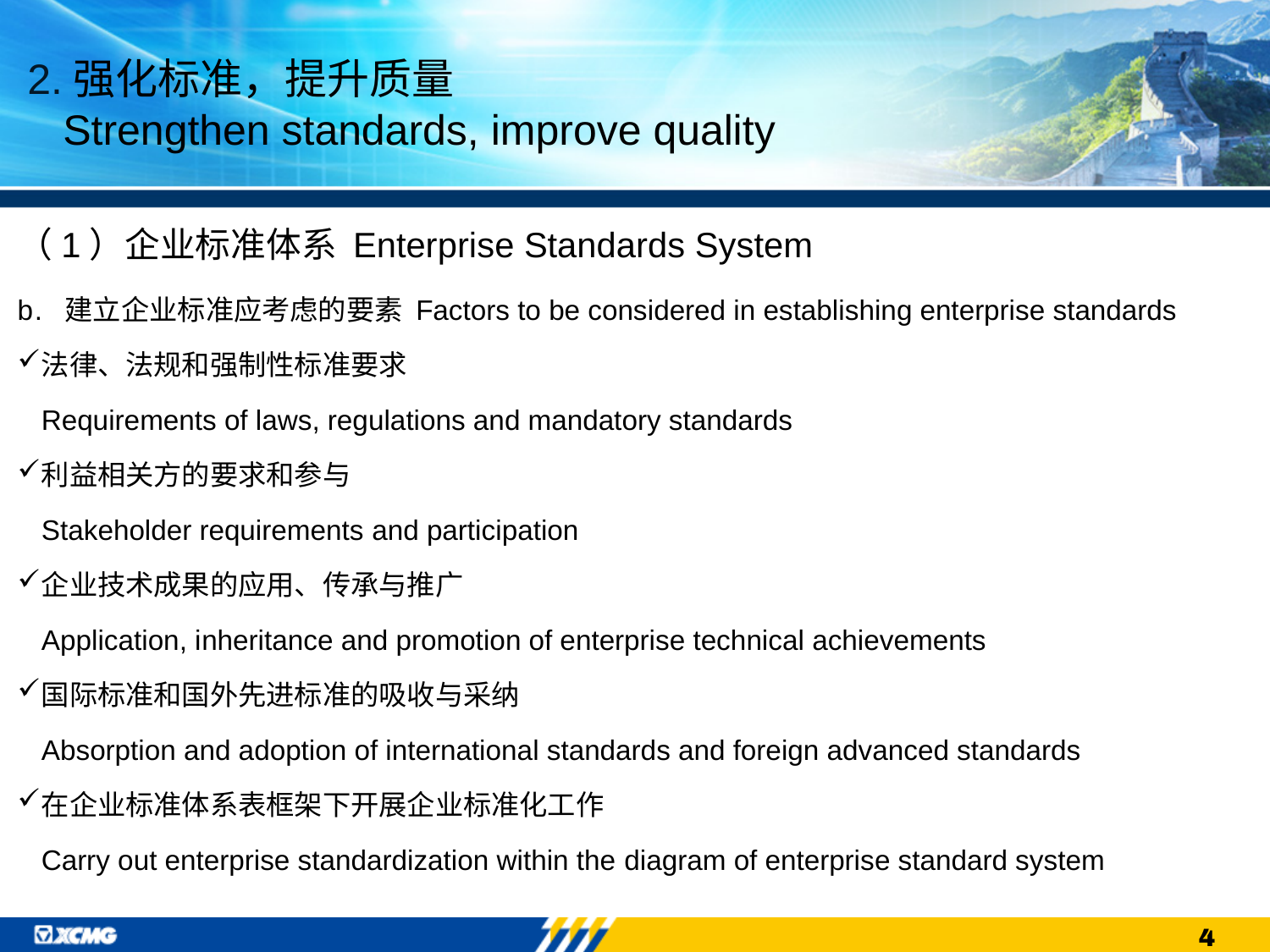

2.强化标准，提升质量
   Strengthen standards, improve quality
（1）企业标准体系 Enterprise Standards System
建立企业标准应考虑的要素 Factors to be considered in establishing enterprise standards
法律、法规和强制性标准要求
Requirements of laws, regulations and mandatory standards
利益相关方的要求和参与
Stakeholder requirements and participation
企业技术成果的应用、传承与推广
Application, inheritance and promotion of enterprise technical achievements
国际标准和国外先进标准的吸收与采纳
Absorption and adoption of international standards and foreign advanced standards
在企业标准体系表框架下开展企业标准化工作
Carry out enterprise standardization within the diagram of enterprise standard system